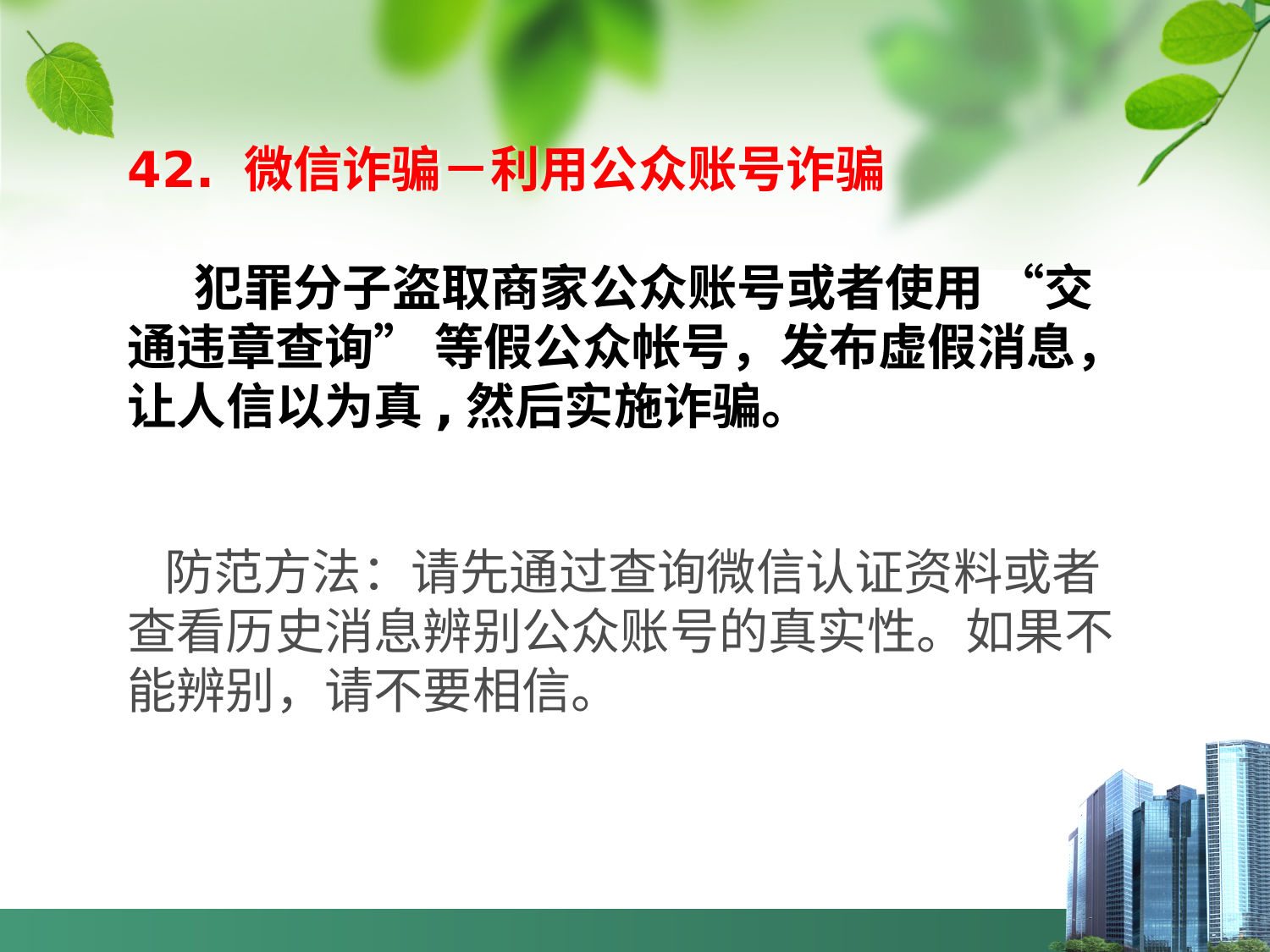

# 42. 微信诈骗－利用公众账号诈骗 犯罪分子盗取商家公众账号或者使用 “交通违章查询” 等假公众帐号，发布虚假消息，让人信以为真,然后实施诈骗。
1
防范方法：请先通过查询微信认证资料或者查看历史消息辨别公众账号的真实性。如果不能辨别，请不要相信。